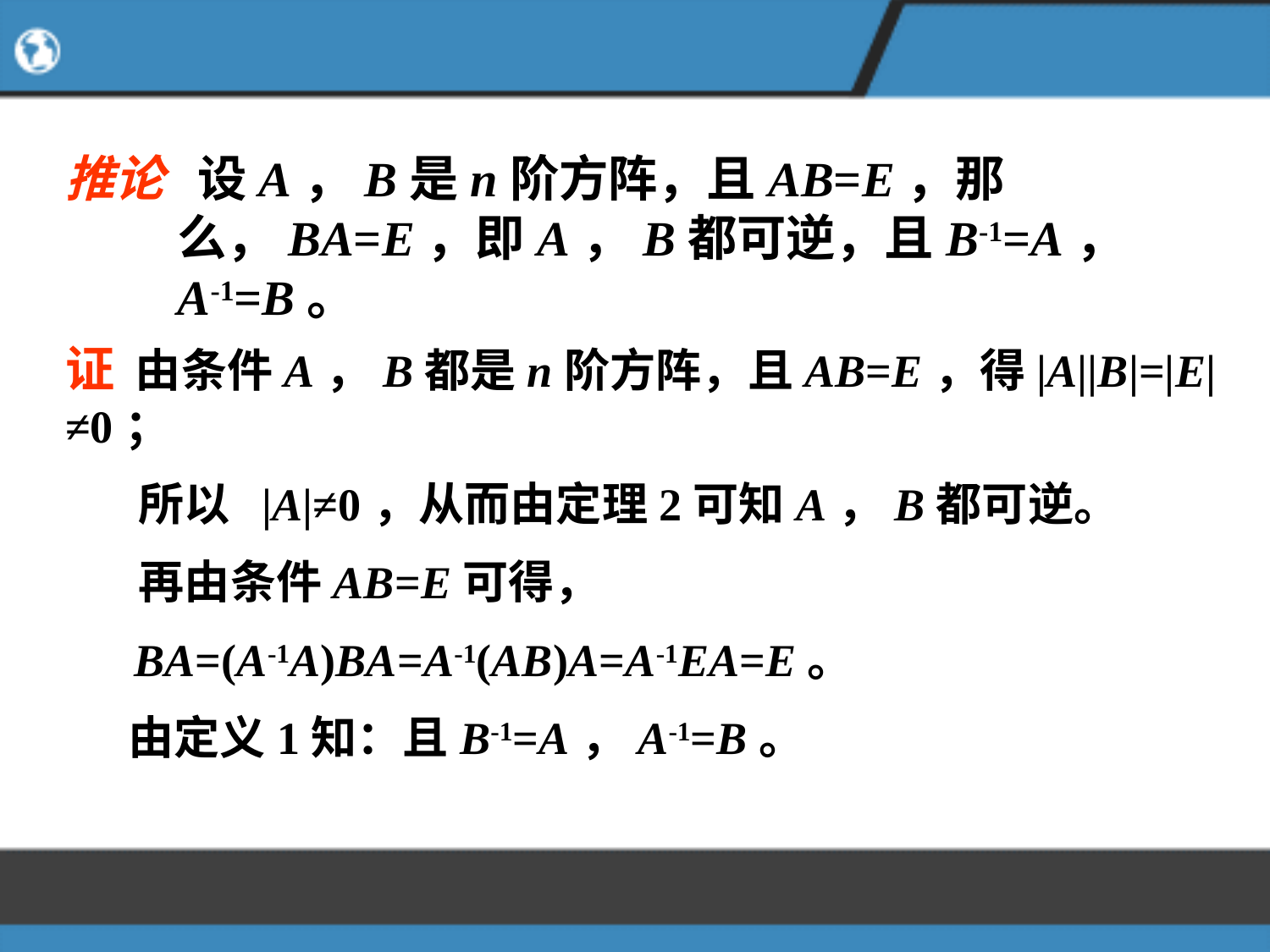

推论   设A，B是n阶方阵，且AB=E，那么，BA=E，即A，B都可逆，且B-1=A，A-1=B。
证  由条件A，B都是n阶方阵，且AB=E，得|A||B|=|E|≠0；
      所以  |A|≠0，从而由定理2可知A，B都可逆。
      再由条件AB=E可得，
      BA=(A-1A)BA=A-1(AB)A=A-1EA=E。
     由定义1知：且B-1=A，A-1=B。